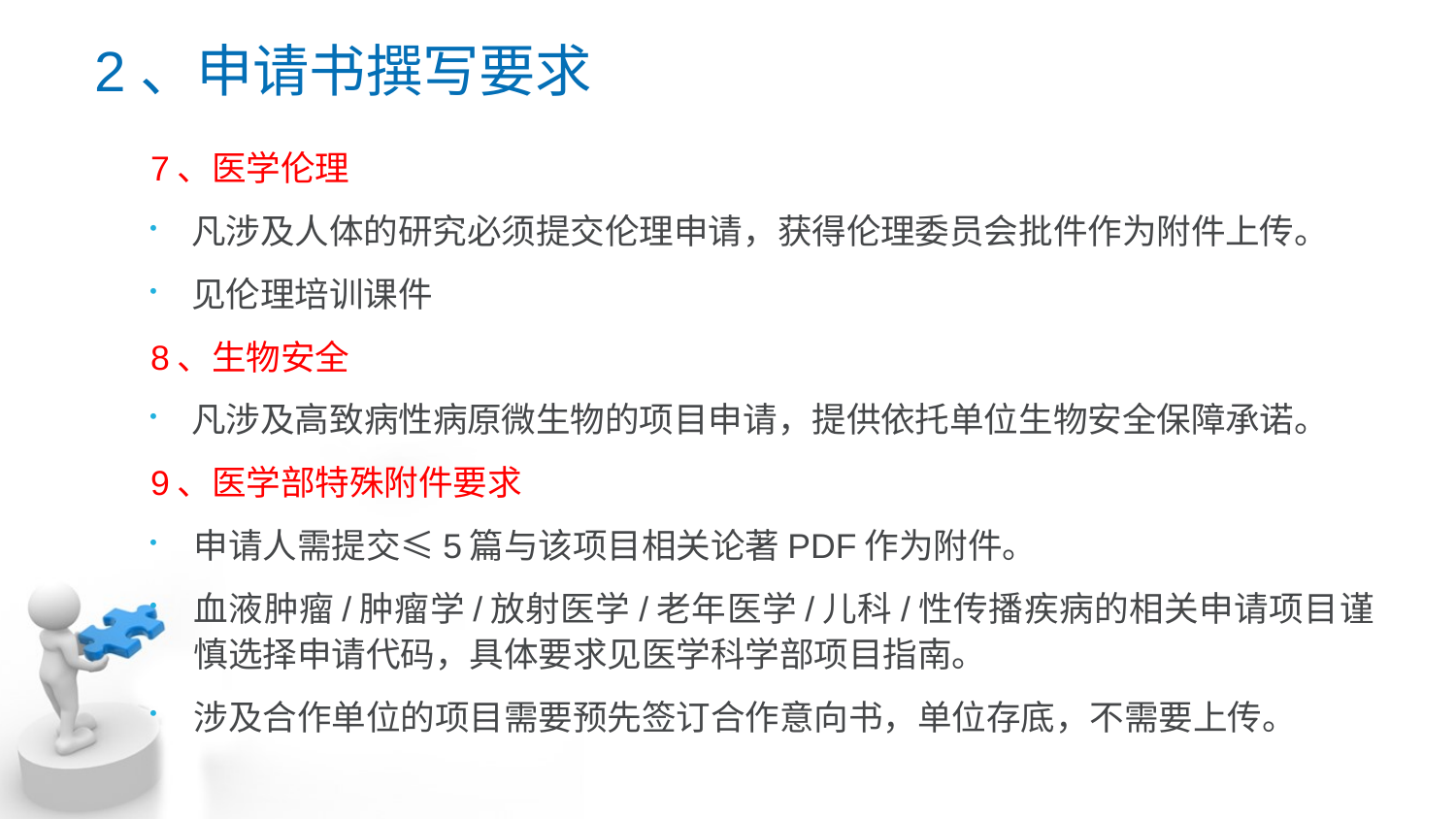

# 2、申请书撰写要求
7、医学伦理
凡涉及人体的研究必须提交伦理申请，获得伦理委员会批件作为附件上传。
见伦理培训课件
8、生物安全
凡涉及高致病性病原微生物的项目申请，提供依托单位生物安全保障承诺。
9、医学部特殊附件要求
申请人需提交≤5篇与该项目相关论著PDF作为附件。
血液肿瘤/肿瘤学/放射医学/老年医学/儿科/性传播疾病的相关申请项目谨慎选择申请代码，具体要求见医学科学部项目指南。
涉及合作单位的项目需要预先签订合作意向书，单位存底，不需要上传。